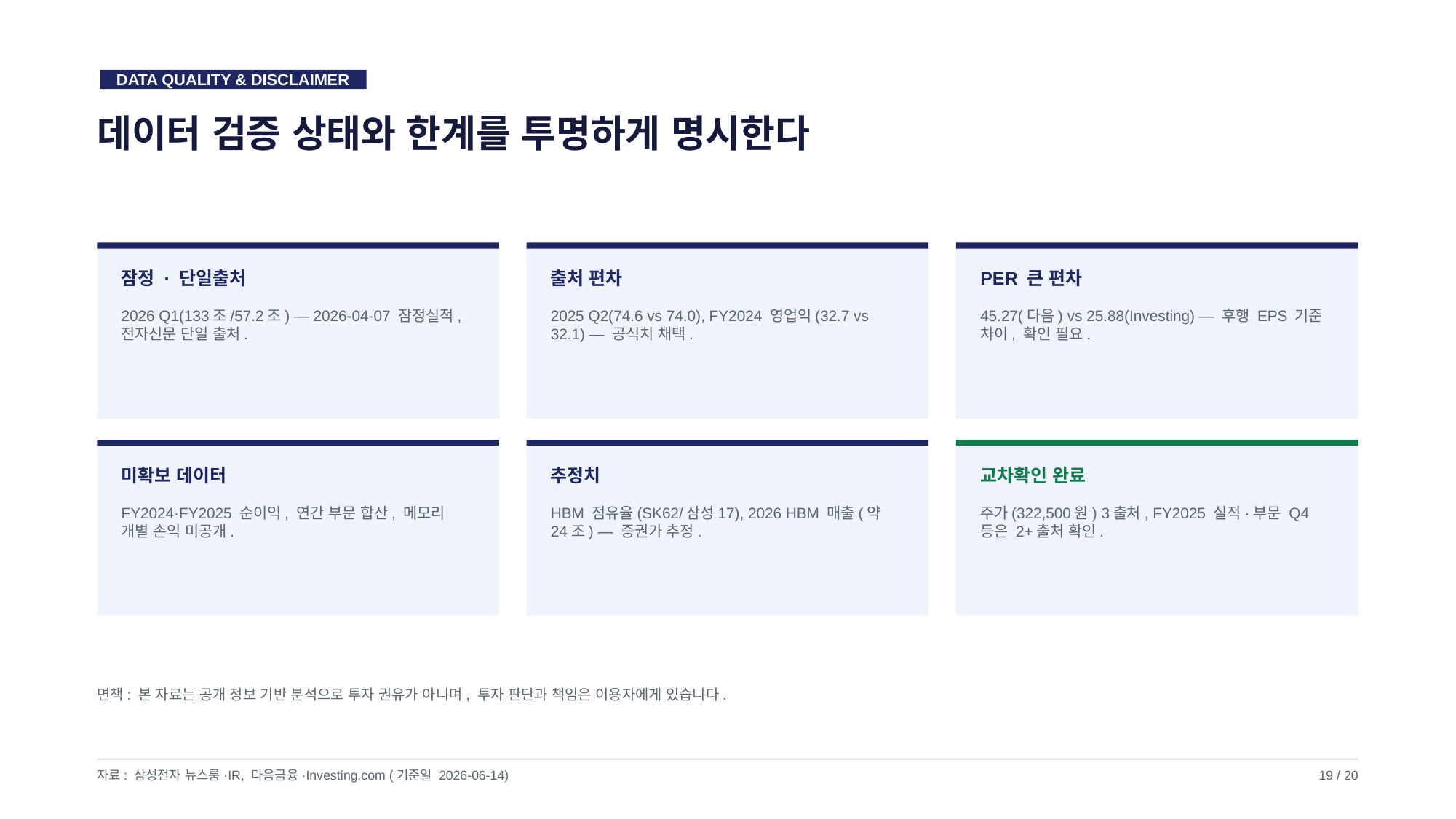

DATA QUALITY & DISCLAIMER
데이터 검증 상태와 한계를 투명하게 명시한다

잠정 · 단일출처
출처 편차
PER 큰 편차
2026 Q1(133조/57.2조) — 2026-04-07 잠정실적, 전자신문 단일 출처.
2025 Q2(74.6 vs 74.0), FY2024 영업익(32.7 vs 32.1) — 공식치 채택.
45.27(다음) vs 25.88(Investing) — 후행 EPS 기준 차이, 확인 필요.

미확보 데이터
추정치
교차확인 완료
FY2024·FY2025 순이익, 연간 부문 합산, 메모리 개별 손익 미공개.
HBM 점유율(SK62/삼성17), 2026 HBM 매출(약 24조) — 증권가 추정.
주가(322,500원) 3출처, FY2025 실적·부문 Q4 등은 2+출처 확인.
면책: 본 자료는 공개 정보 기반 분석으로 투자 권유가 아니며, 투자 판단과 책임은 이용자에게 있습니다.

자료: 삼성전자 뉴스룸·IR, 다음금융·Investing.com (기준일 2026-06-14)
19 / 20